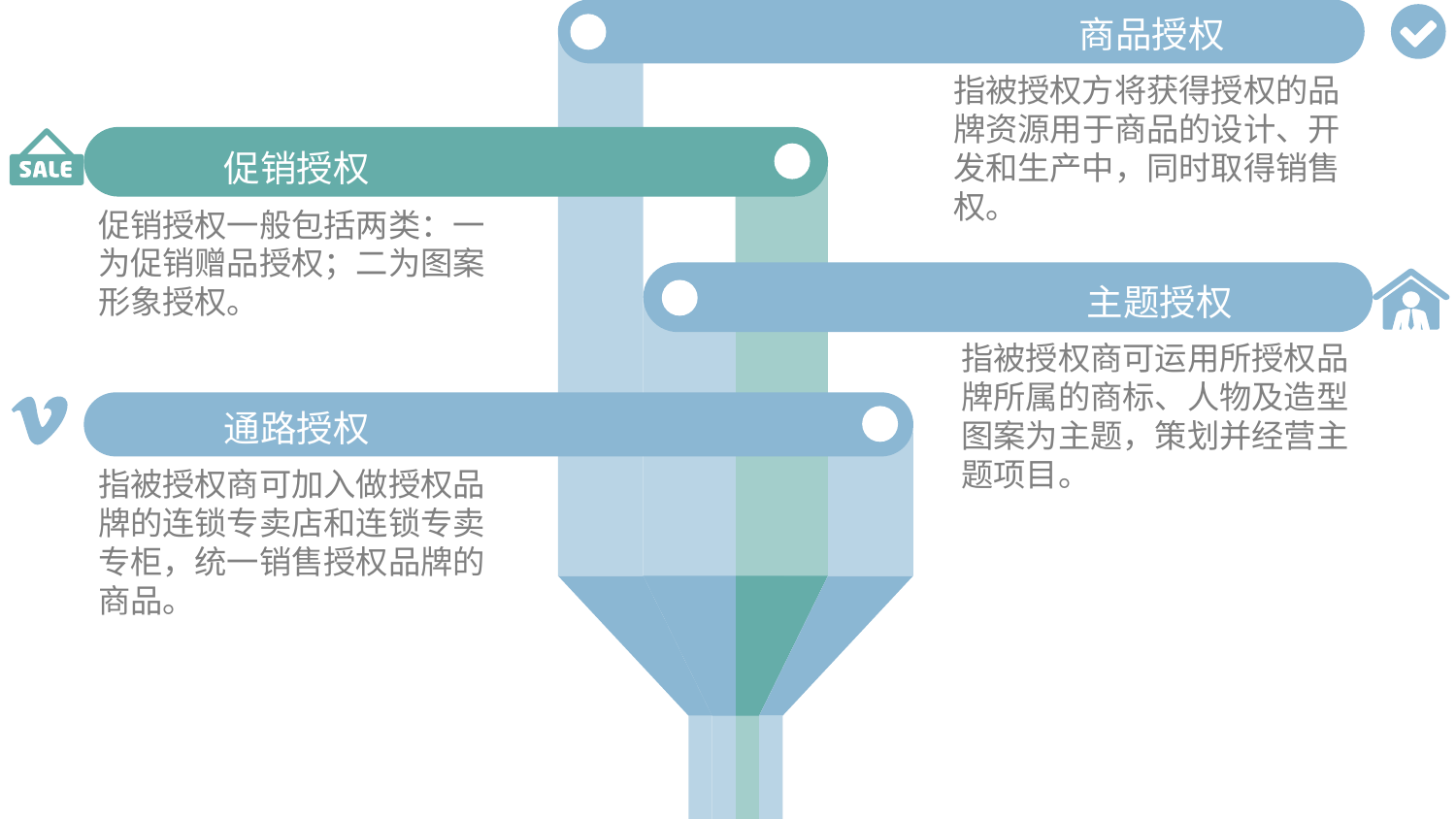

商品授权

指被授权方将获得授权的品牌资源用于商品的设计、开发和生产中，同时取得销售权。

促销授权

促销授权一般包括两类：一为促销赠品授权；二为图案形象授权。

主题授权

指被授权商可运用所授权品牌所属的商标、人物及造型图案为主题，策划并经营主题项目。

通路授权

指被授权商可加入做授权品牌的连锁专卖店和连锁专卖专柜，统一销售授权品牌的商品。